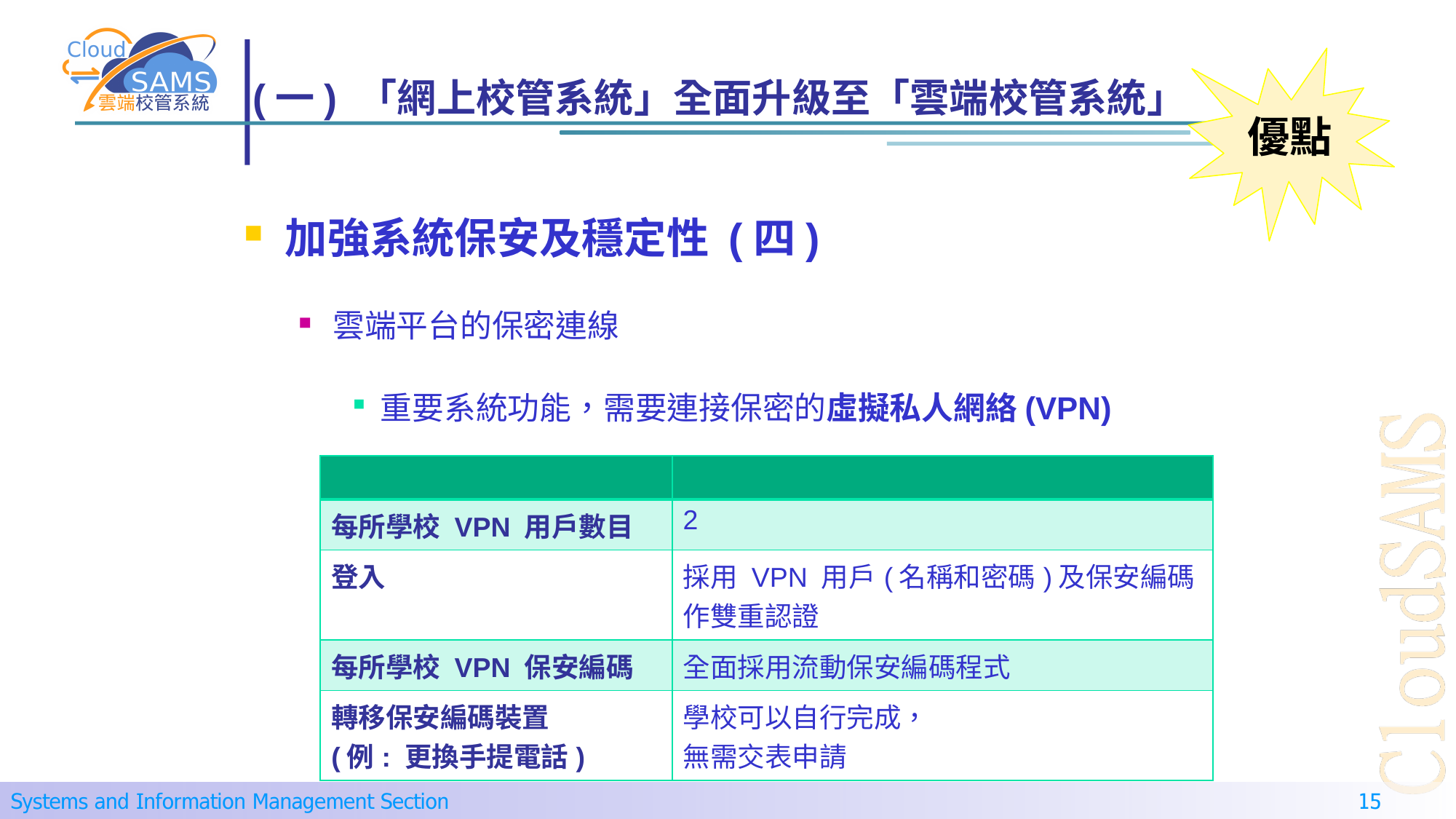

# (一) 「網上校管系統」全面升級至「雲端校管系統」
優點
加強系統保安及穩定性 (四)
雲端平台的保密連線
重要系統功能，需要連接保密的虛擬私人網絡(VPN)

|  |  |
| --- | --- |
| 每所學校 VPN 用戶數目 | 2 |
| 登入 | 採用 VPN 用戶(名稱和密碼)及保安編碼作雙重認證 |
| 每所學校 VPN 保安編碼 | 全面採用流動保安編碼程式 |
| 轉移保安編碼裝置 (例: 更換手提電話) | 學校可以自行完成， 無需交表申請 |